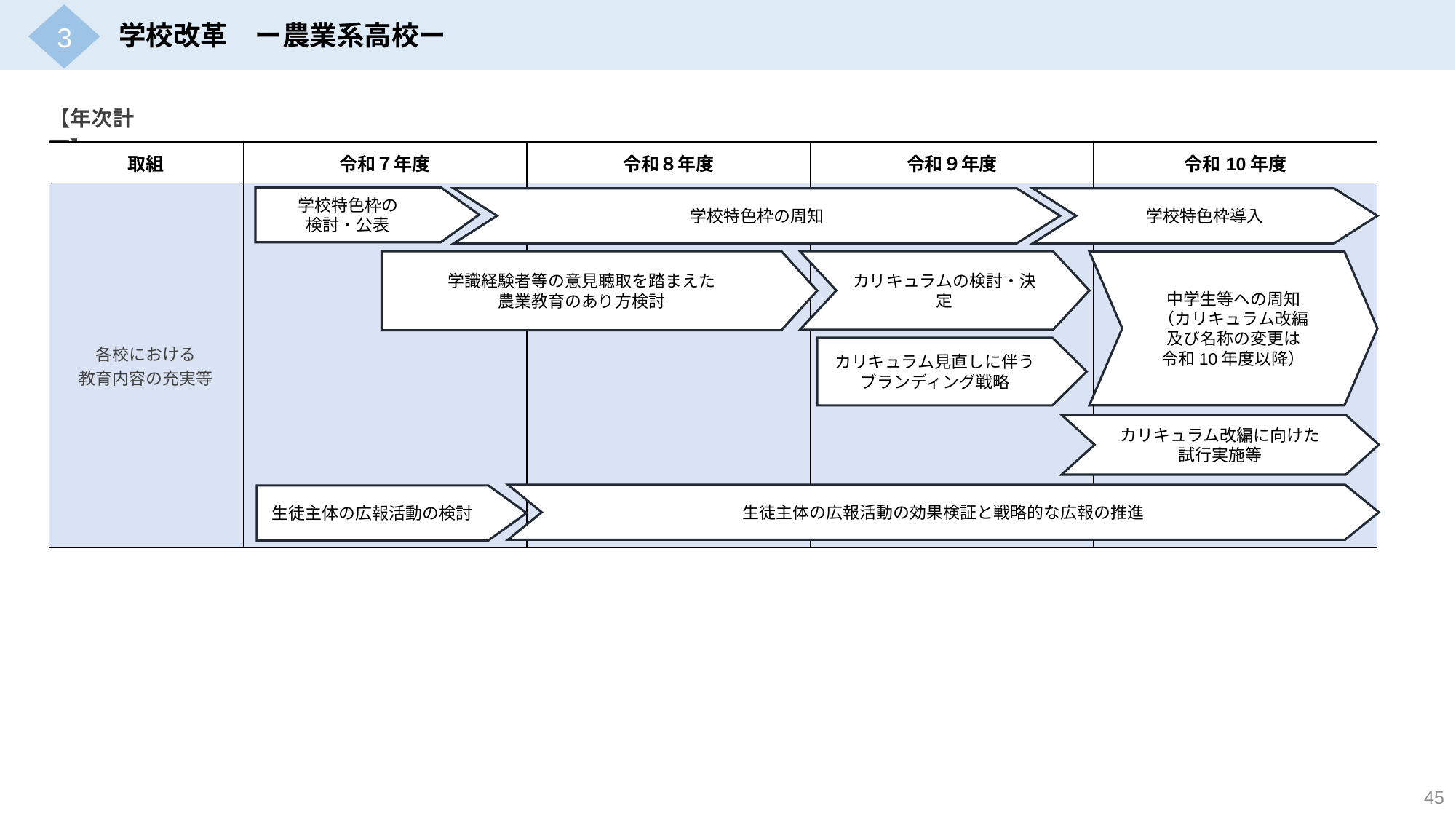

3
学校改革　ー農業系高校ー
【年次計画】
| 取組 | 令和７年度 | 令和８年度 | 令和９年度 | 令和10年度 |
| --- | --- | --- | --- | --- |
| 各校における 教育内容の充実等 |  |  |  |  |
学校特色枠の
検討・公表
学校特色枠の周知
学校特色枠導入
学識経験者等の意見聴取を踏まえた
農業教育のあり方検討
カリキュラムの検討・決定
中学生等への周知
（カリキュラム改編
及び名称の変更は
令和10年度以降）
カリキュラム見直しに伴う
ブランディング戦略
カリキュラム改編に向けた
試行実施等
生徒主体の広報活動の効果検証と戦略的な広報の推進
生徒主体の広報活動の検討
45